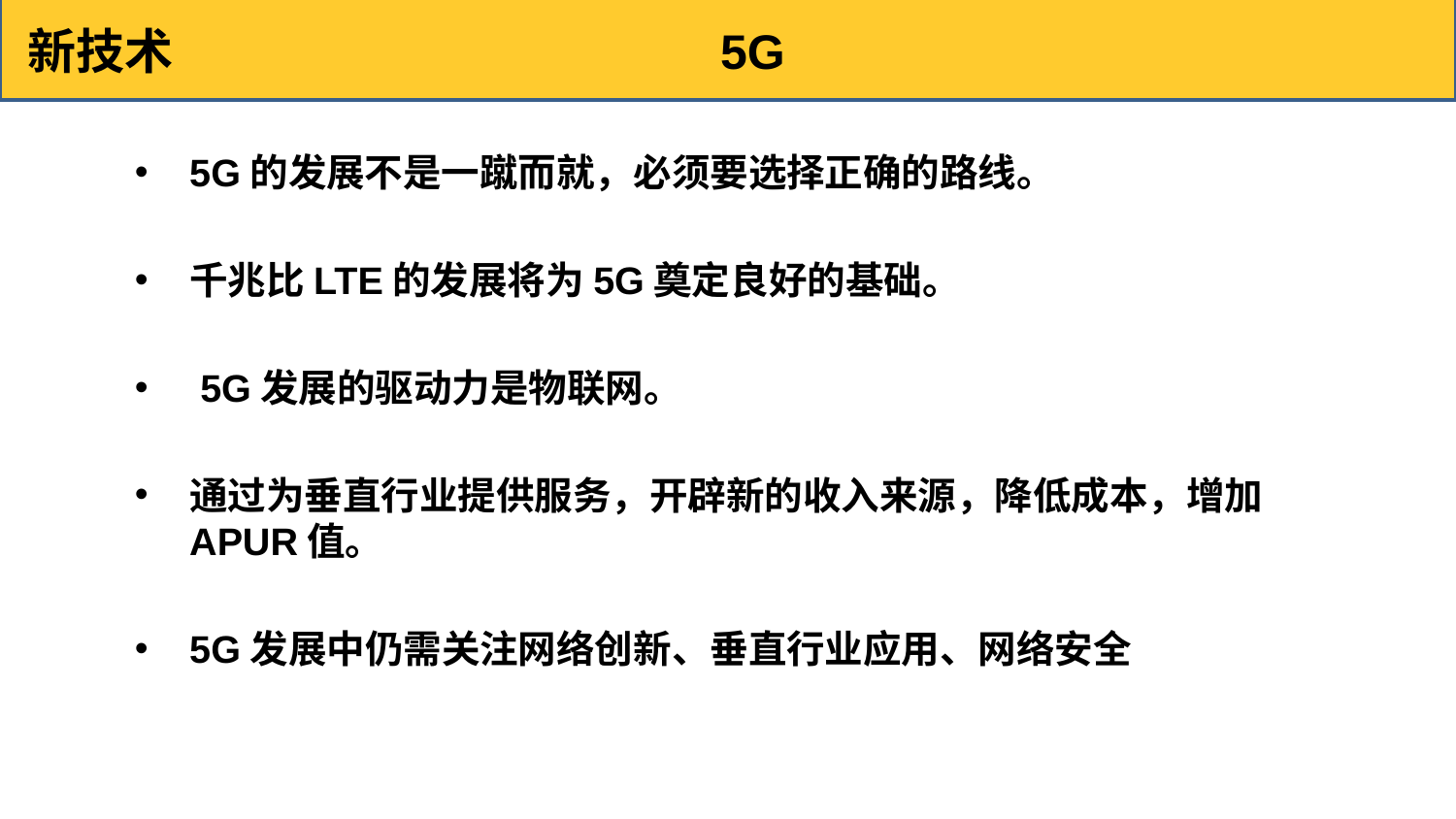

新技术                                                 5G

5G的发展不是一蹴而就，必须要选择正确的路线。

千兆比LTE的发展将为5G奠定良好的基础。

 5G发展的驱动力是物联网。

通过为垂直行业提供服务，开辟新的收入来源，降低成本，增加APUR值。

5G发展中仍需关注网络创新、垂直行业应用、网络安全

47